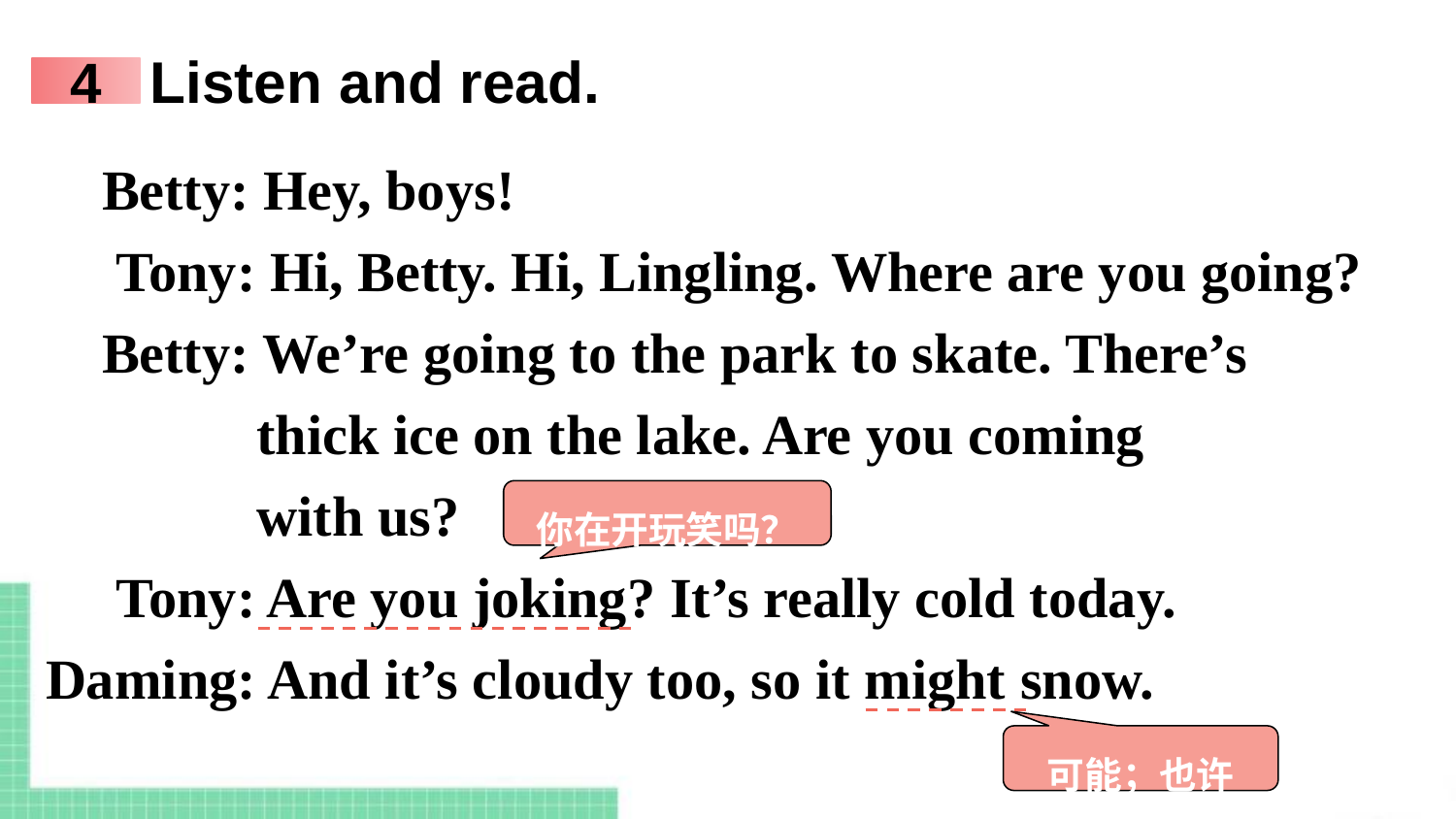

Listen and read.
4
    Betty: Hey, boys!
     Tony: Hi, Betty. Hi, Lingling. Where are you going?
    Betty: We’re going to the park to skate. There’s
               thick ice on the lake. Are you coming
               with us?
     Tony: Are you joking? It’s really cold today.
Daming: And it’s cloudy too, so it might snow.
你在开玩笑吗？
可能；也许